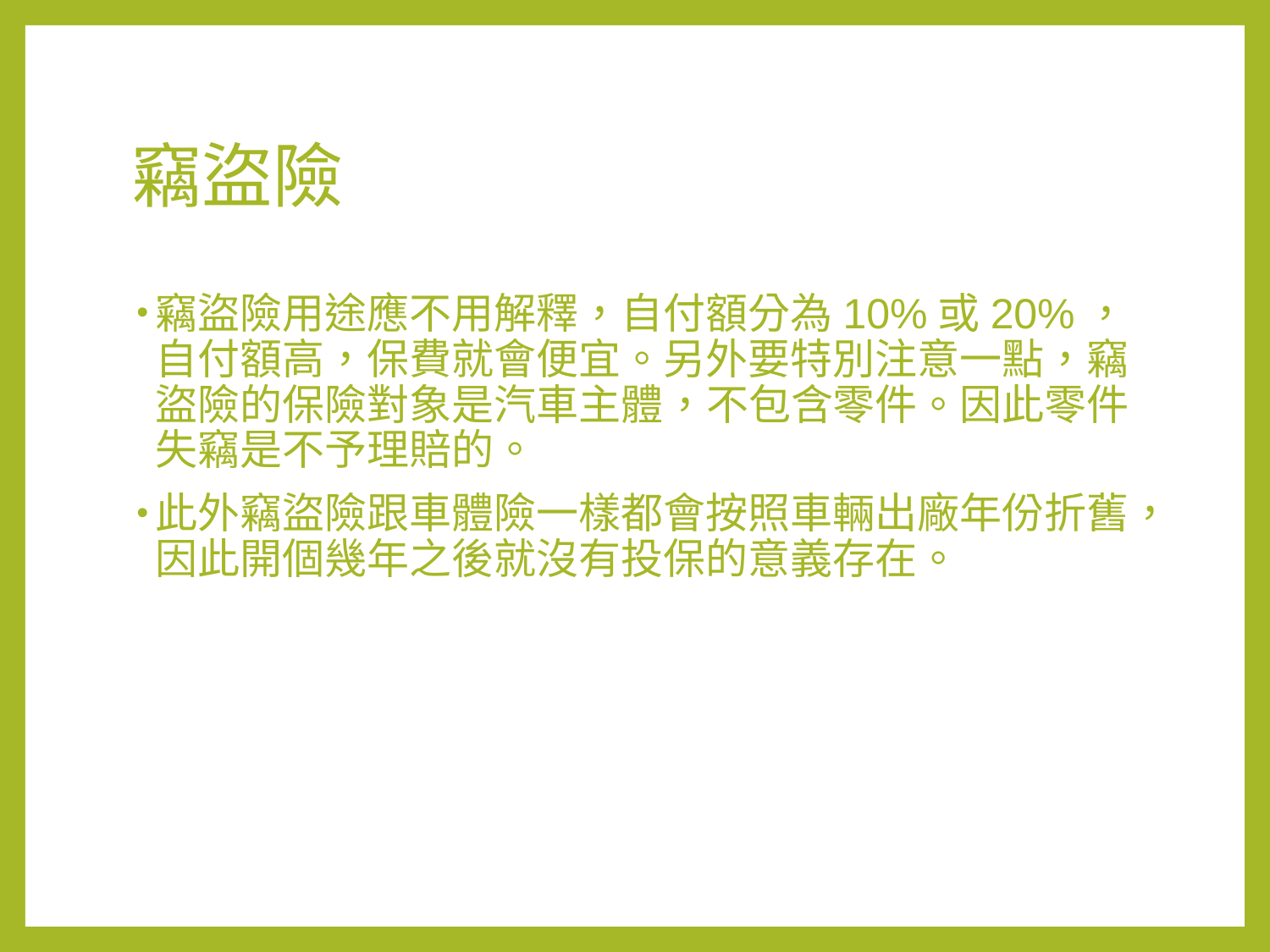

# 竊盜險
竊盜險用途應不用解釋，自付額分為10%或20%，自付額高，保費就會便宜。另外要特別注意一點，竊盜險的保險對象是汽車主體，不包含零件。因此零件失竊是不予理賠的。
此外竊盜險跟車體險一樣都會按照車輛出廠年份折舊，因此開個幾年之後就沒有投保的意義存在。